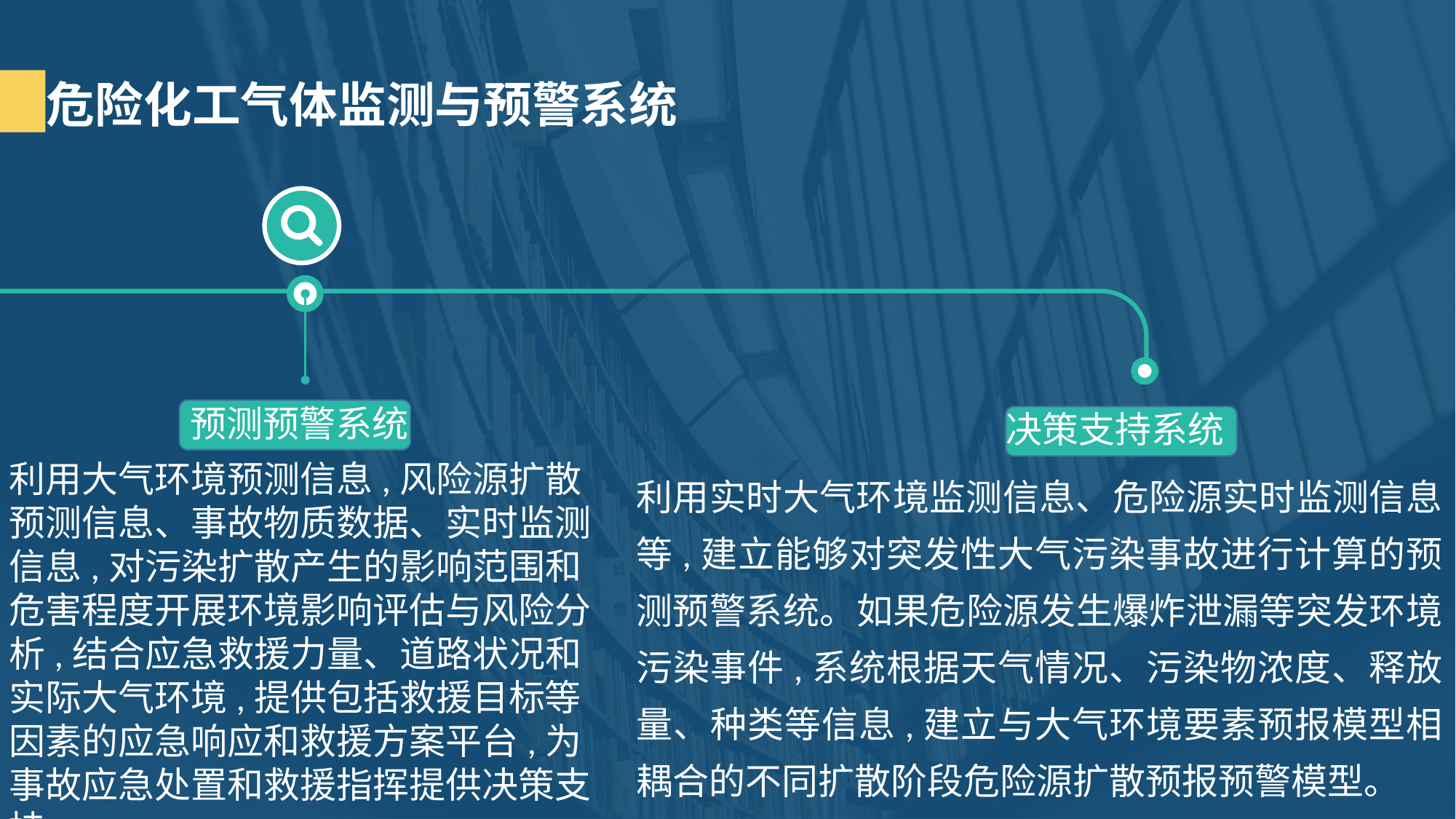

危险化工气体监测与预警系统

预测预警系统

决策支持系统

利用大气环境预测信息,风险源扩散预测信息、事故物质数据、实时监测信息,对污染扩散产生的影响范围和危害程度开展环境影响评估与风险分析,结合应急救援力量、道路状况和实际大气环境,提供包括救援目标等因素的应急响应和救援方案平台,为事故应急处置和救援指挥提供决策支持。
利用实时大气环境监测信息、危险源实时监测信息等,建立能够对突发性大气污染事故进行计算的预测预警系统。如果危险源发生爆炸泄漏等突发环境污染事件,系统根据天气情况、污染物浓度、释放量、种类等信息,建立与大气环境要素预报模型相耦合的不同扩散阶段危险源扩散预报预警模型。